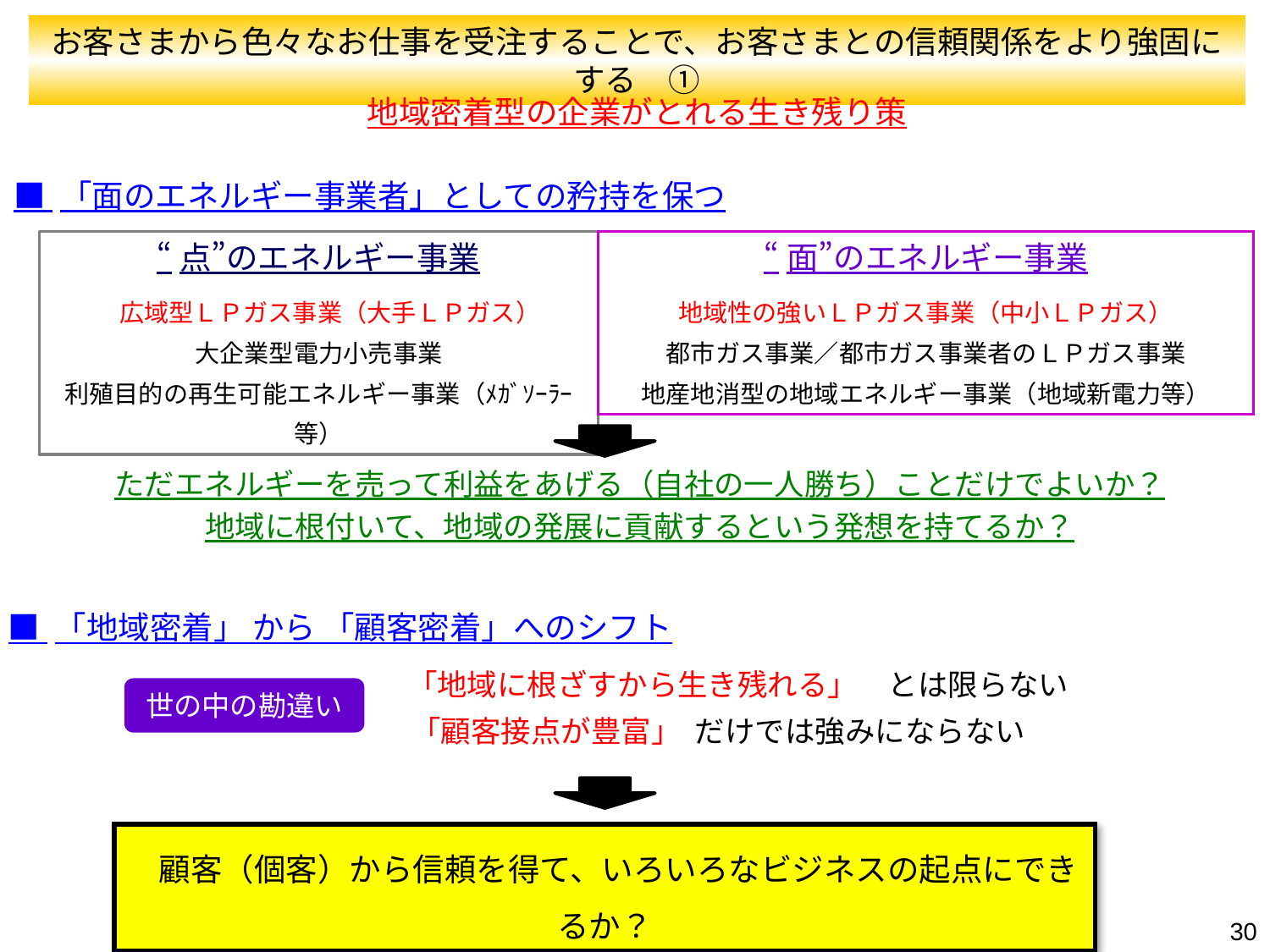

お客さまから色々なお仕事を受注することで、お客さまとの信頼関係をより強固にする　①
地域密着型の企業がとれる生き残り策
■ 「面のエネルギー事業者」としての矜持を保つ
“面”のエネルギー事業
地域性の強いＬＰガス事業（中小ＬＰガス）
都市ガス事業／都市ガス事業者のＬＰガス事業
地産地消型の地域エネルギー事業（地域新電力等）
“点”のエネルギー事業
　広域型ＬＰガス事業（大手ＬＰガス）
大企業型電力小売事業
利殖目的の再生可能エネルギー事業（ﾒｶﾞｿｰﾗｰ等）

ただエネルギーを売って利益をあげる（自社の一人勝ち）ことだけでよいか？
地域に根付いて、地域の発展に貢献するという発想を持てるか？
■ 「地域密着」 から 「顧客密着」へのシフト
　「地域に根ざすから生き残れる」　とは限らない
　「顧客接点が豊富」  だけでは強みにならない
世の中の勘違い

　顧客（個客）から信頼を得て、いろいろなビジネスの起点にできるか？
30